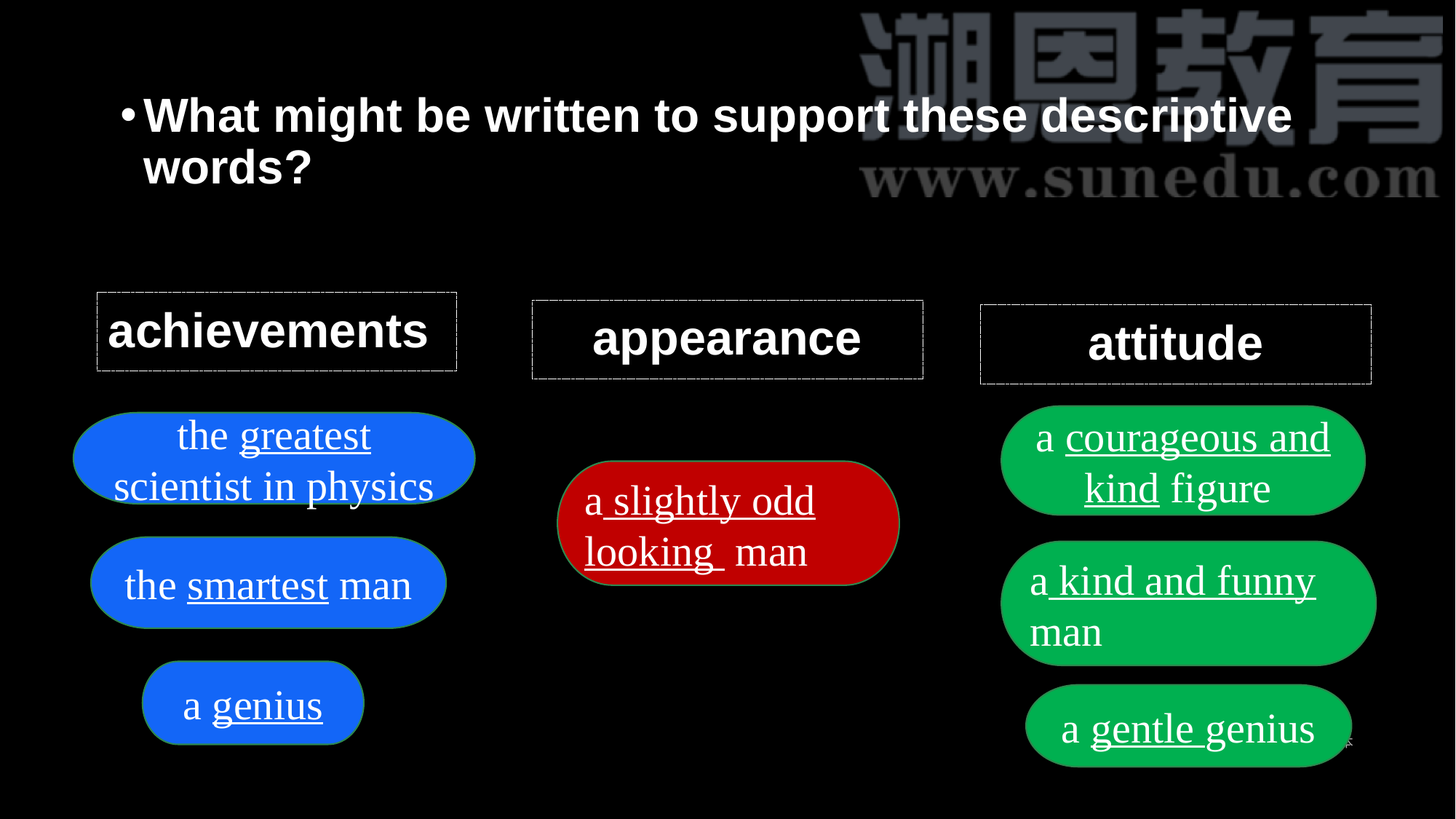

What might be written to support these descriptive words?
#
achievements
appearance
attitude

a courageous and kind figure

the greatest scientist in physics
a slightly odd looking  man
the smartest man
a kind and funny man
a genius
a gentle genius
示例页脚文本